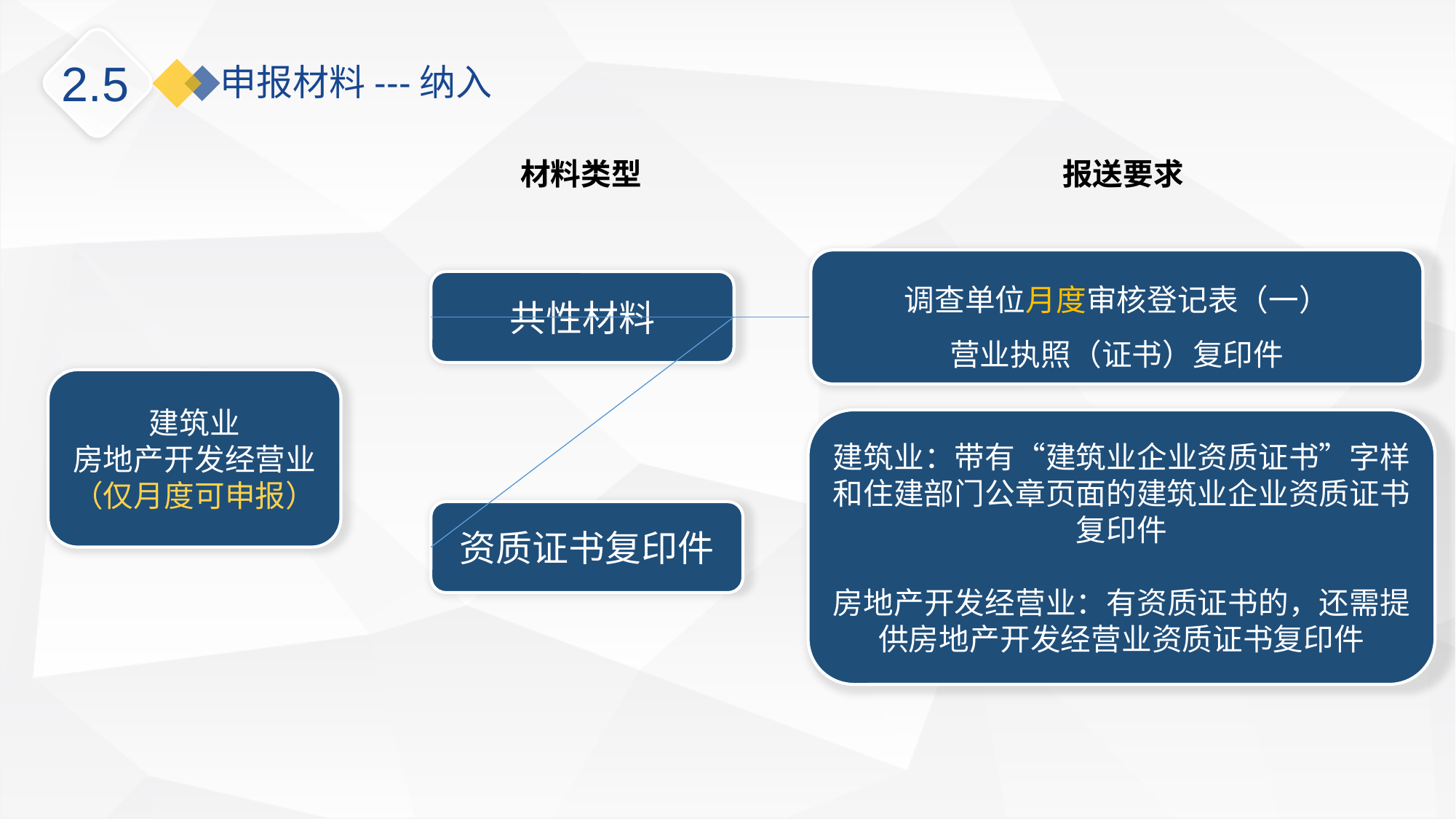

2.5
申报材料---纳入

材料类型
报送要求
调查单位月度审核登记表（一）
营业执照（证书）复印件
共性材料
建筑业
房地产开发经营业
（仅月度可申报）
建筑业：带有“建筑业企业资质证书”字样和住建部门公章页面的建筑业企业资质证书复印件

房地产开发经营业：有资质证书的，还需提供房地产开发经营业资质证书复印件
资质证书复印件
25